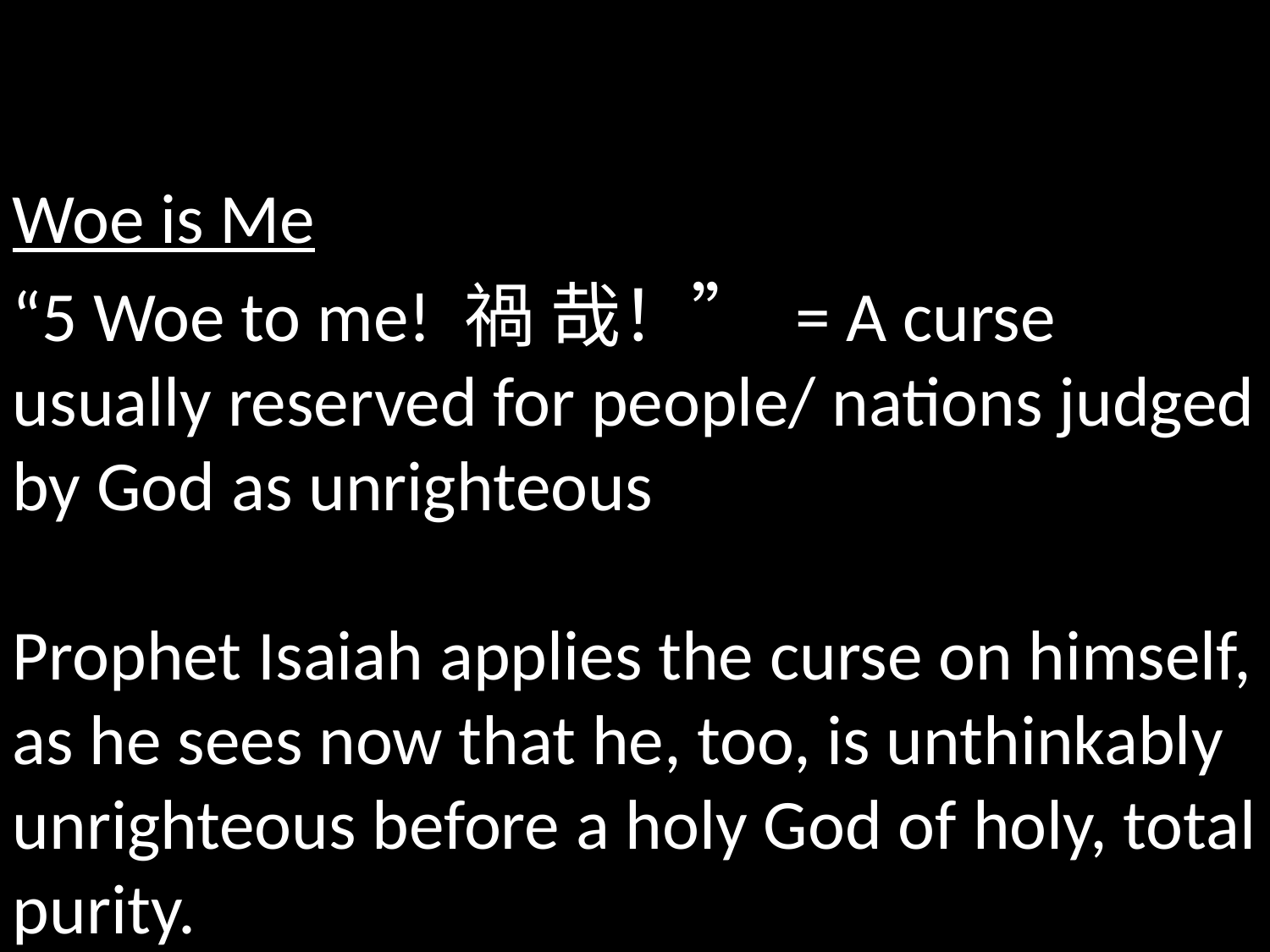

Woe is Me
“5 Woe to me! 禍 哉！” = A curse usually reserved for people/ nations judged by God as unrighteous

Prophet Isaiah applies the curse on himself, as he sees now that he, too, is unthinkably unrighteous before a holy God of holy, total purity.